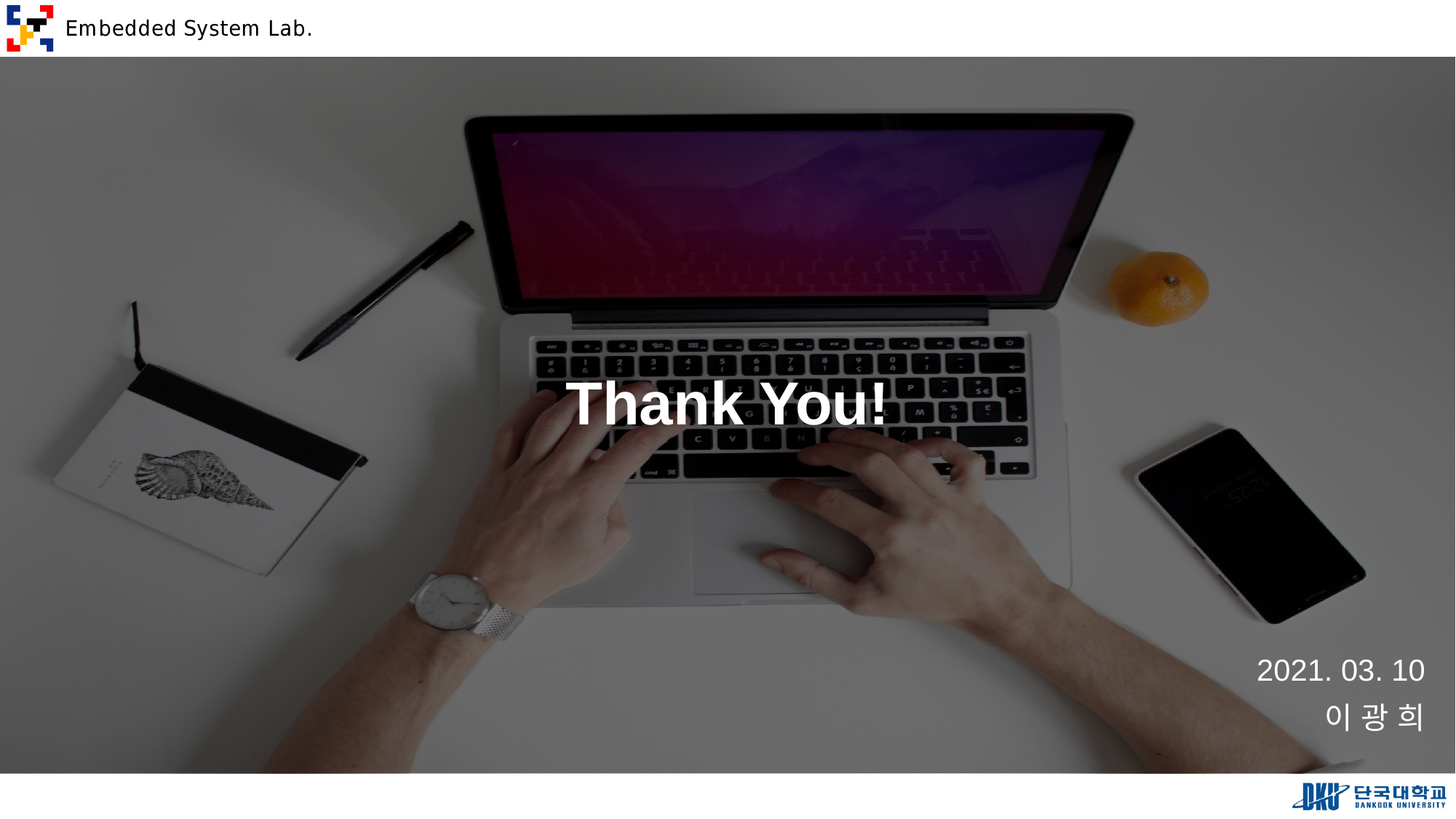

Thank You!
2021. 03. 10
이 광 희